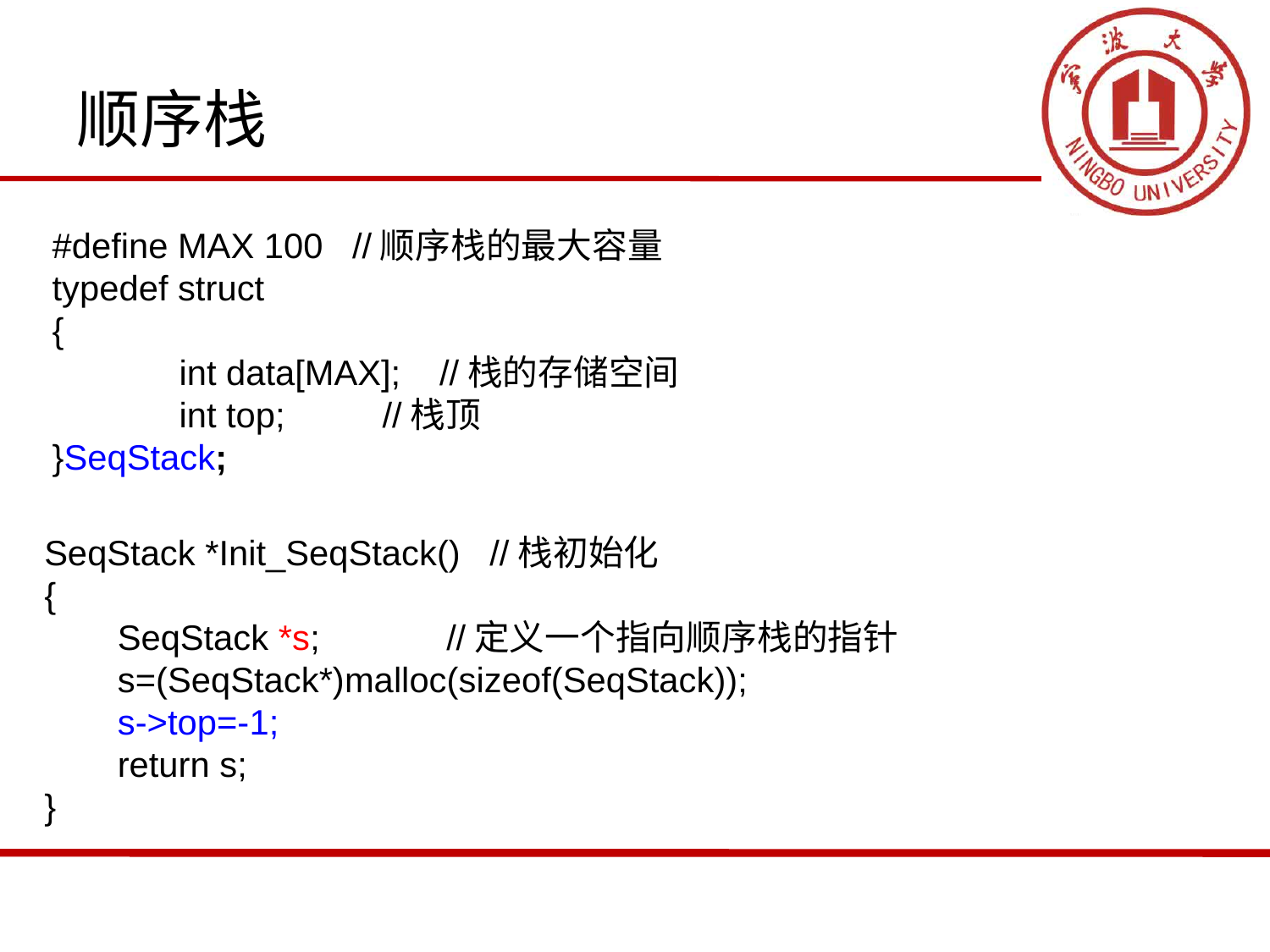

# 顺序栈
#define MAX 100   //顺序栈的最大容量
typedef struct
{
	int data[MAX];    //栈的存储空间
	int top;          //栈顶
}SeqStack;

SeqStack *Init_SeqStack()   //栈初始化
{
 SeqStack *s;             //定义一个指向顺序栈的指针
 s=(SeqStack*)malloc(sizeof(SeqStack));
 s->top=-1;
 return s;
}